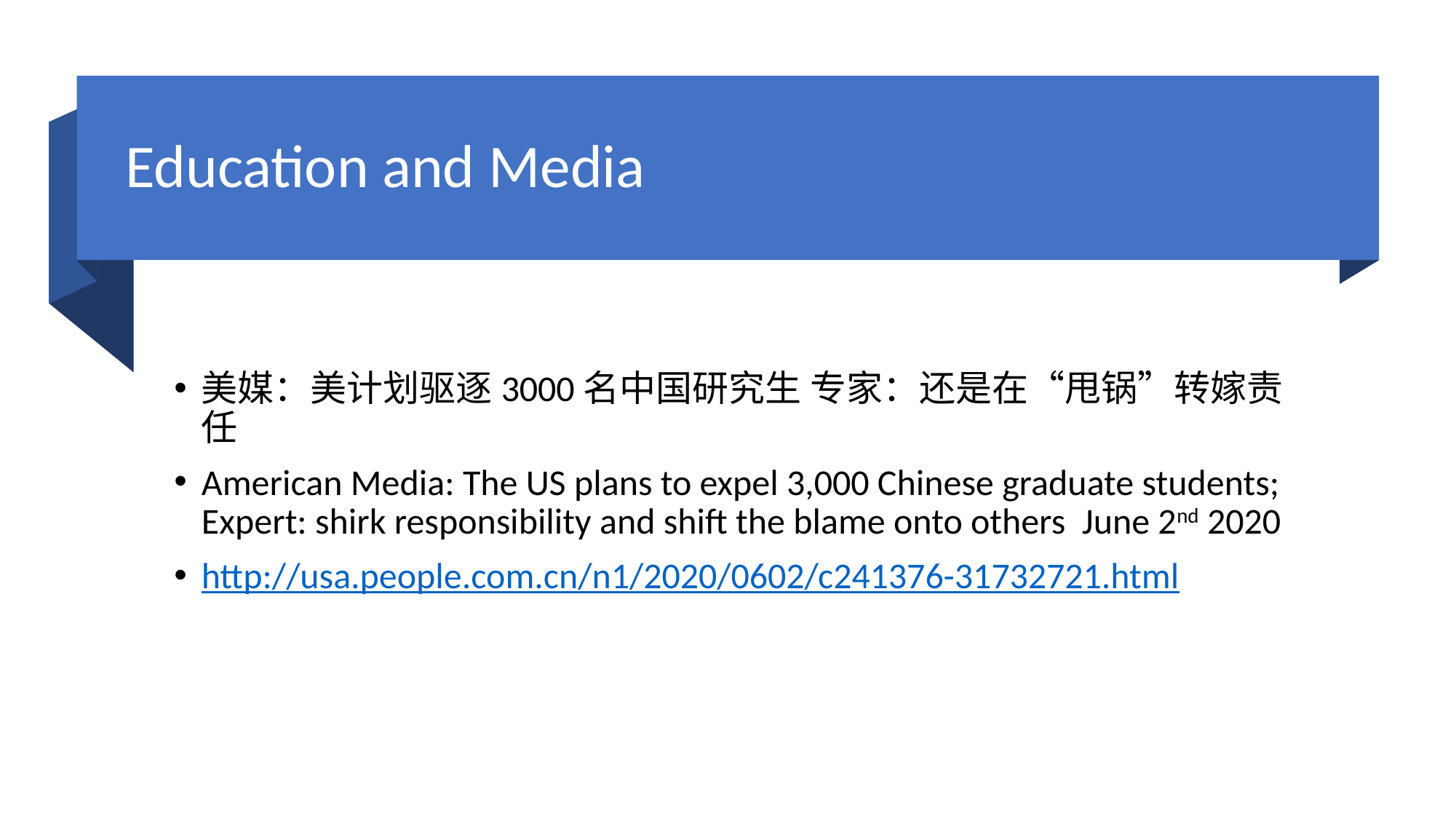

# Education and Media

美媒：美计划驱逐3000名中国研究生 专家：还是在“甩锅”转嫁责任
American Media: The US plans to expel 3,000 Chinese graduate students; Expert: shirk responsibility and shift the blame onto others  June 2nd 2020
http://usa.people.com.cn/n1/2020/0602/c241376-31732721.html